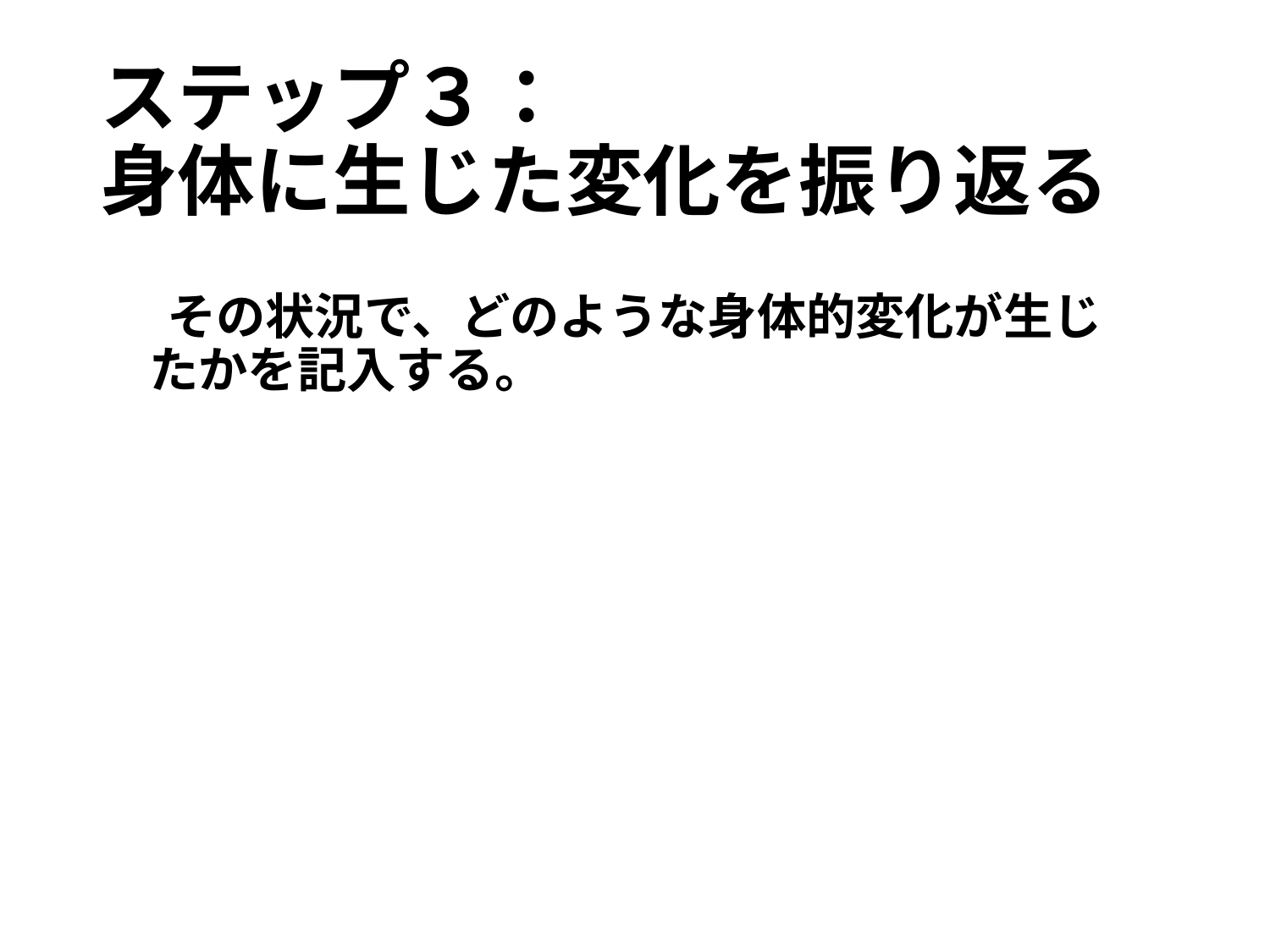

# ステップ３：　 身体に生じた変化を振り返る
　その状況で、どのような身体的変化が生じたかを記入する。